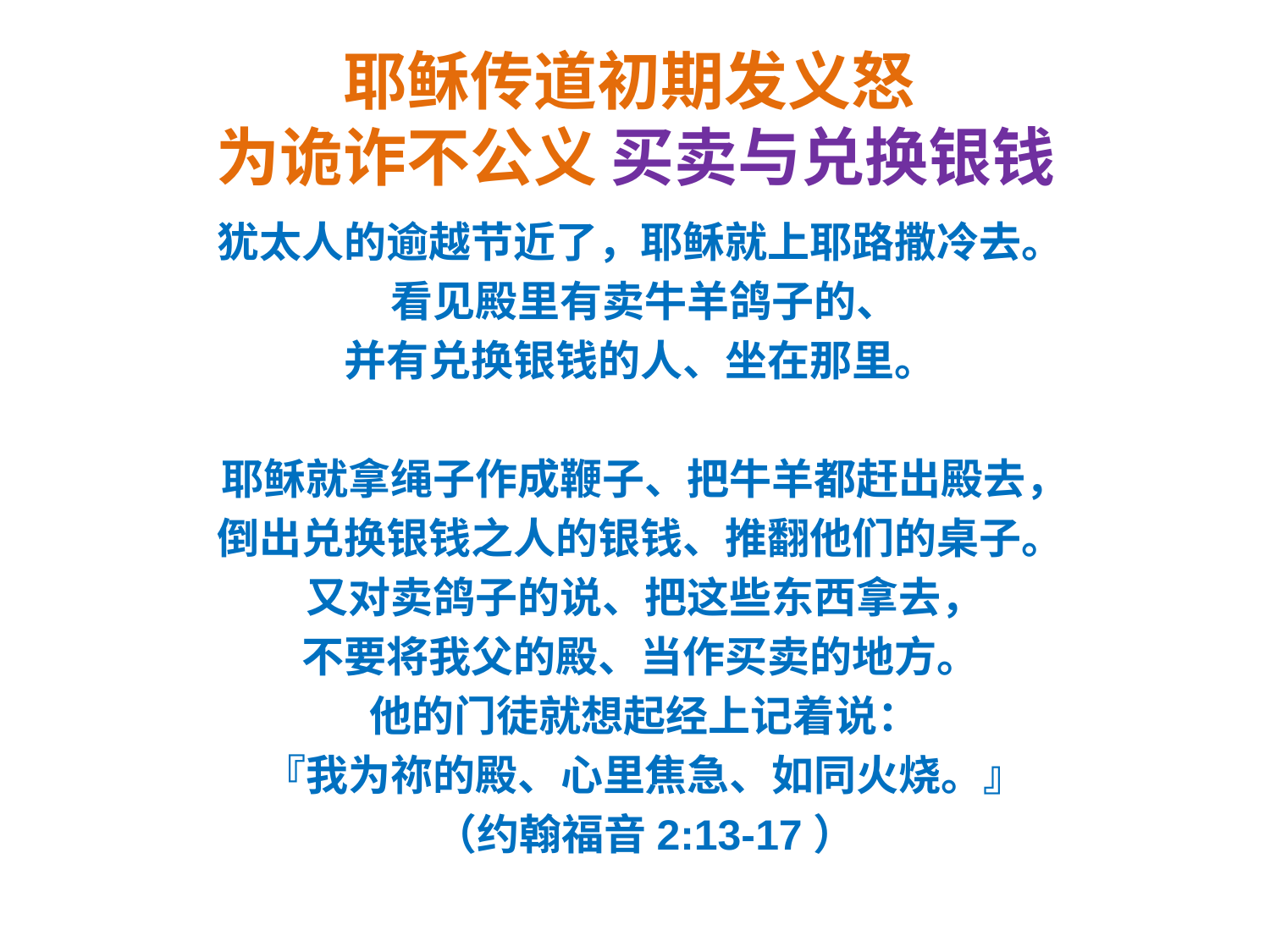

# 耶稣传道初期发义怒 为诡诈不公义 买卖与兑换银钱
犹太人的逾越节近了，耶稣就上耶路撒冷去。
看见殿里有卖牛羊鸽子的、
并有兑换银钱的人、坐在那里。

耶稣就拿绳子作成鞭子、把牛羊都赶出殿去，
倒出兑换银钱之人的银钱、推翻他们的桌子。
又对卖鸽子的说、把这些东西拿去，
不要将我父的殿、当作买卖的地方。
他的门徒就想起经上记着说：
『我为祢的殿、心里焦急、如同火烧。』
（约翰福音2:13-17）